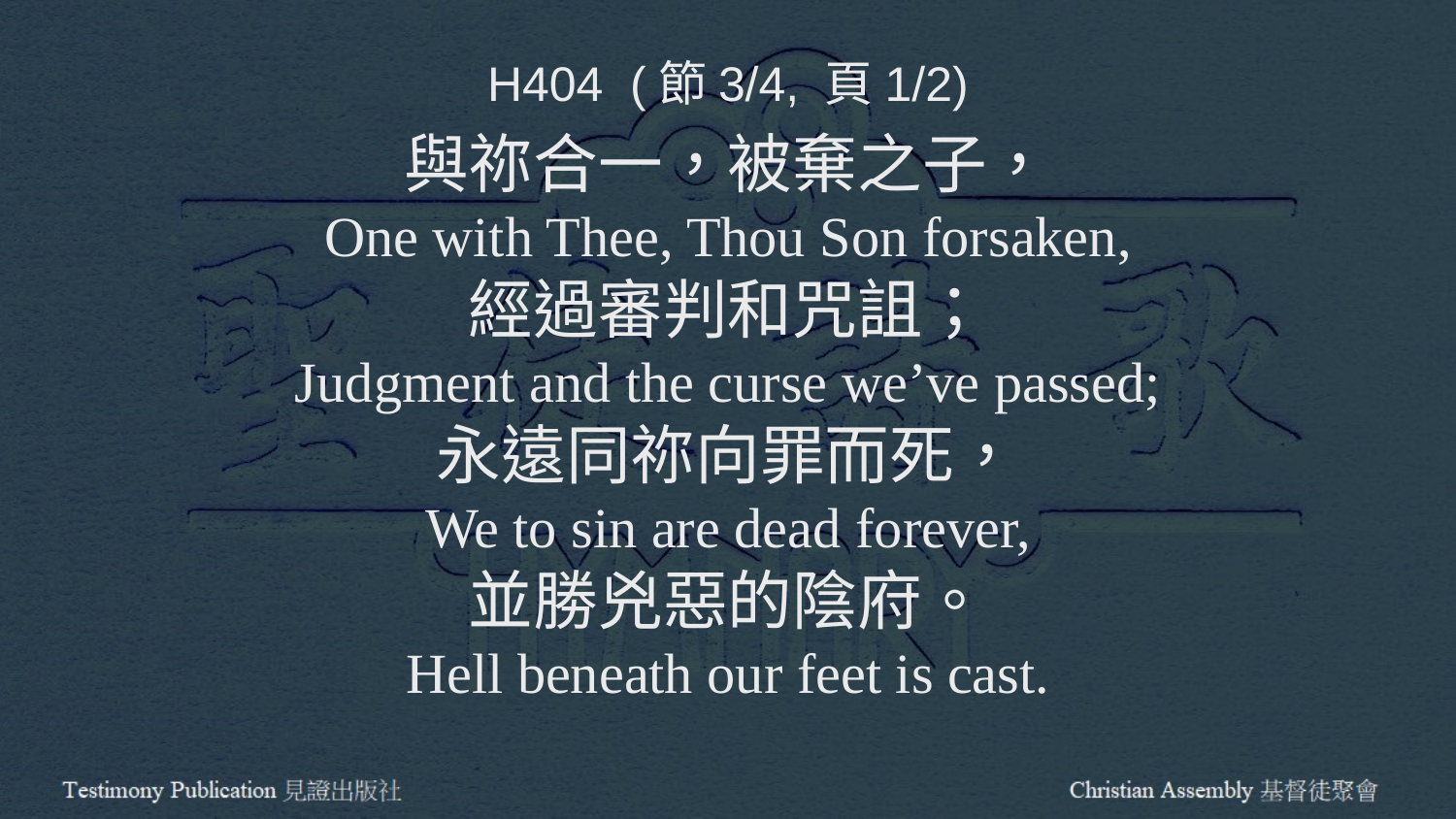

H404  (節3/4, 頁1/2)
與祢合一，被棄之子，
One with Thee, Thou Son forsaken,
經過審判和咒詛；
Judgment and the curse we’ve passed;
永遠同祢向罪而死，
We to sin are dead forever,
並勝兇惡的陰府。
Hell beneath our feet is cast.